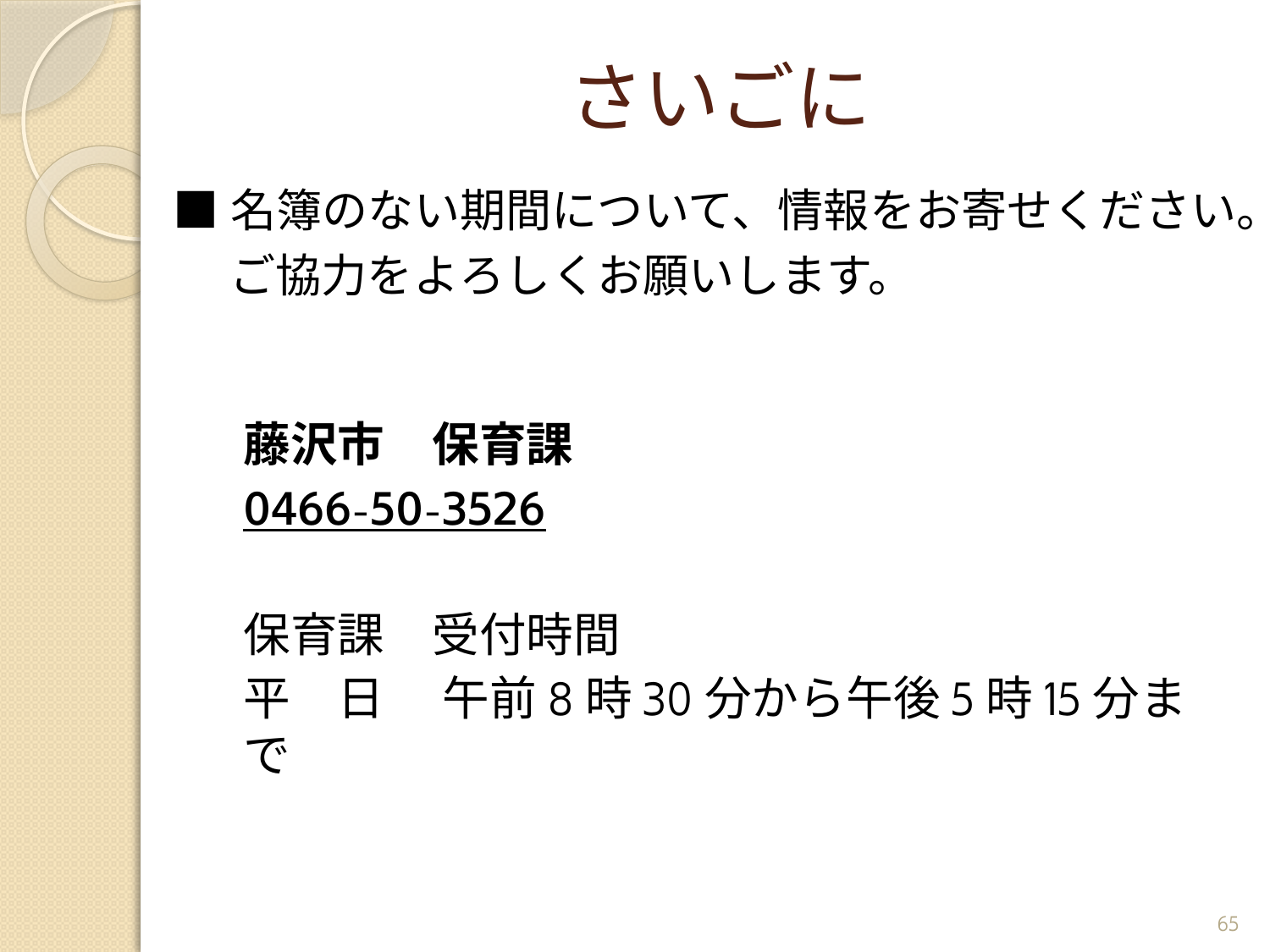

# さいごに
■名簿のない期間について、情報をお寄せください。
　 ご協力をよろしくお願いします。

藤沢市　保育課
0466-50-3526

保育課　受付時間
平　日　 午前8時30分から午後5時15分まで

65